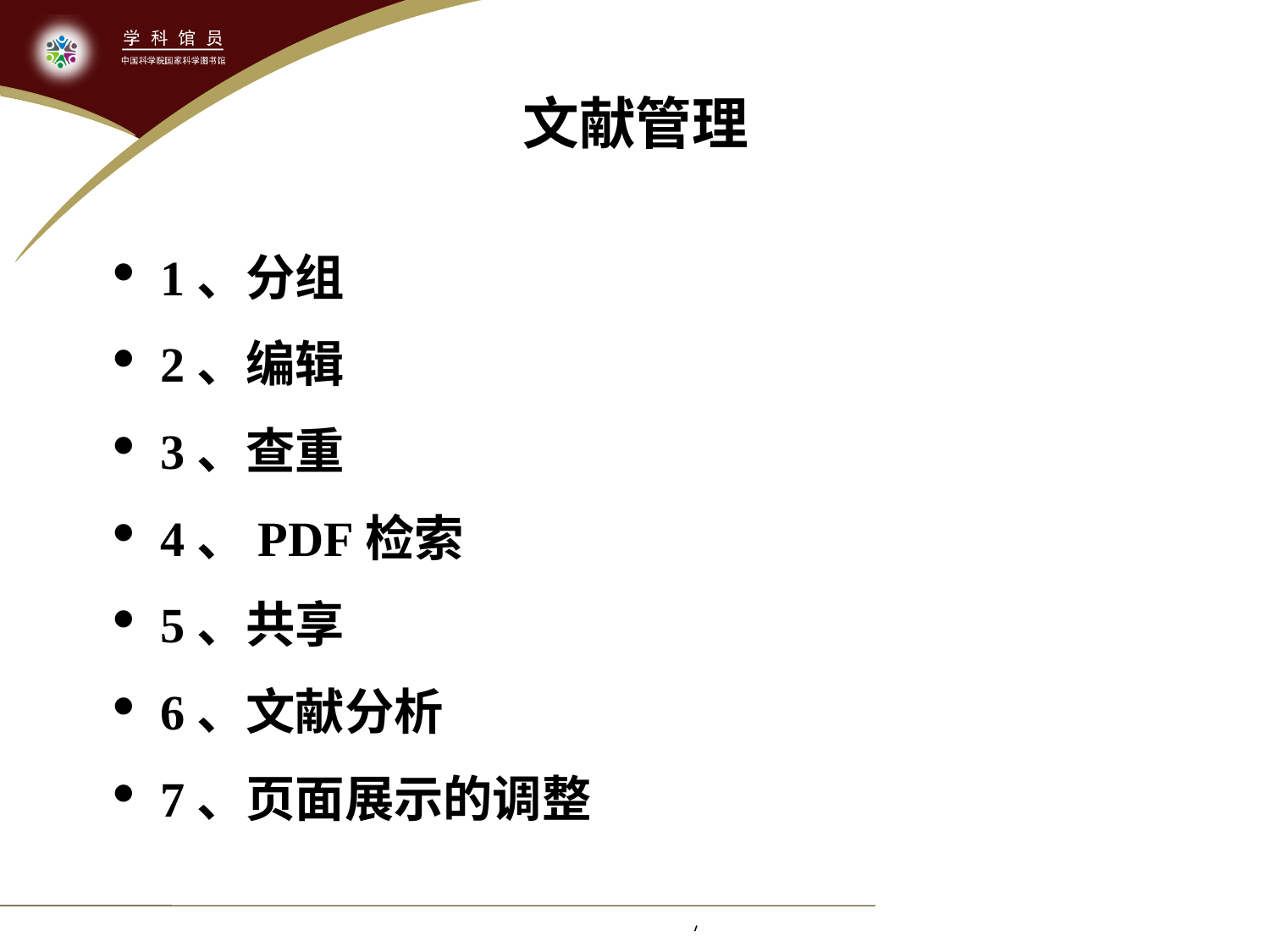

# 文献管理
1、分组
2、编辑
3、查重
4、PDF检索
5、共享
6、文献分析
7、页面展示的调整